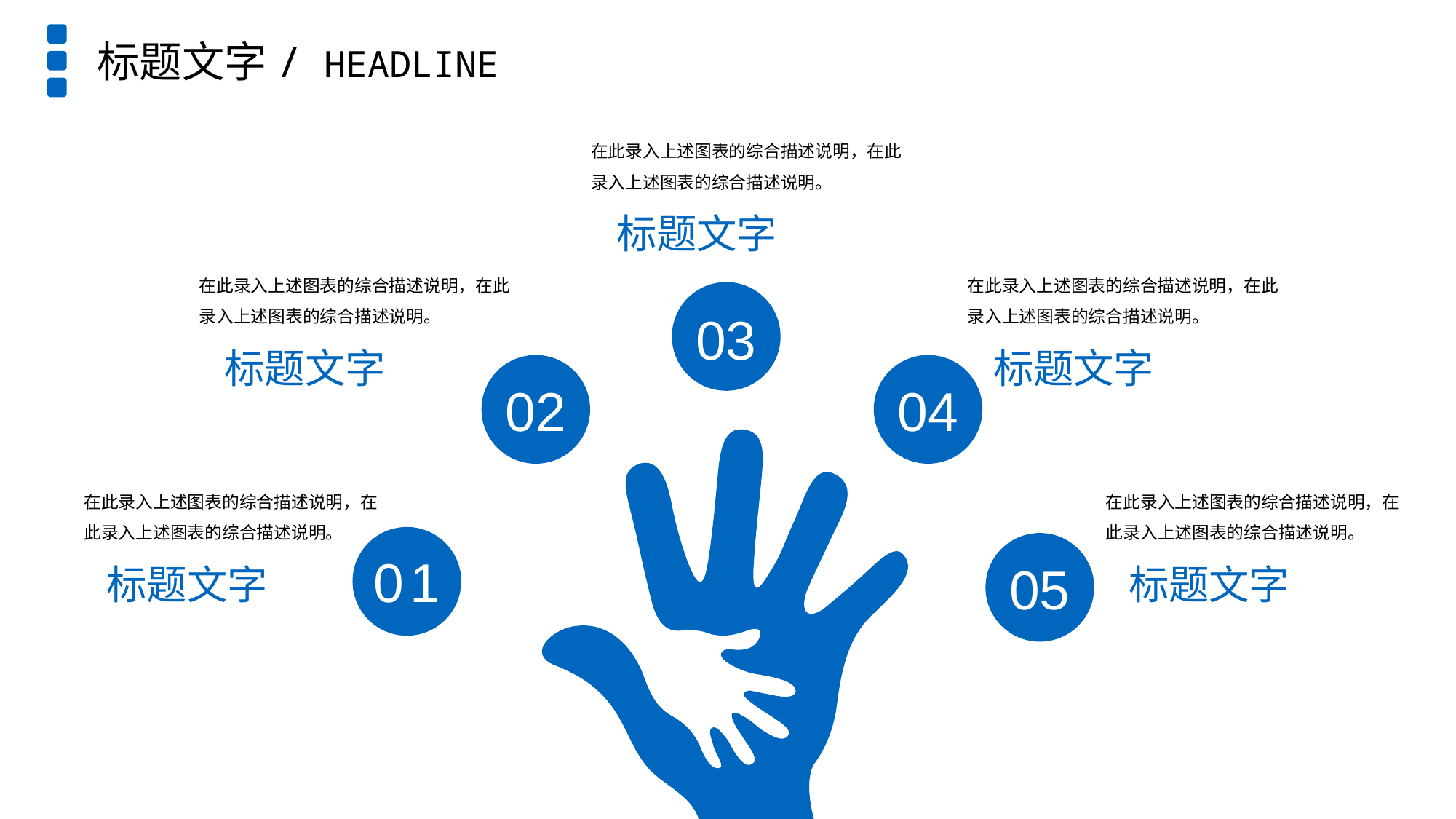

标题文字/ HEADLINE
在此录入上述图表的综合描述说明，在此录入上述图表的综合描述说明。
标题文字
在此录入上述图表的综合描述说明，在此录入上述图表的综合描述说明。
在此录入上述图表的综合描述说明，在此录入上述图表的综合描述说明。

03
标题文字
标题文字

02

04

在此录入上述图表的综合描述说明，在此录入上述图表的综合描述说明。
在此录入上述图表的综合描述说明，在此录入上述图表的综合描述说明。

01

05
标题文字
标题文字